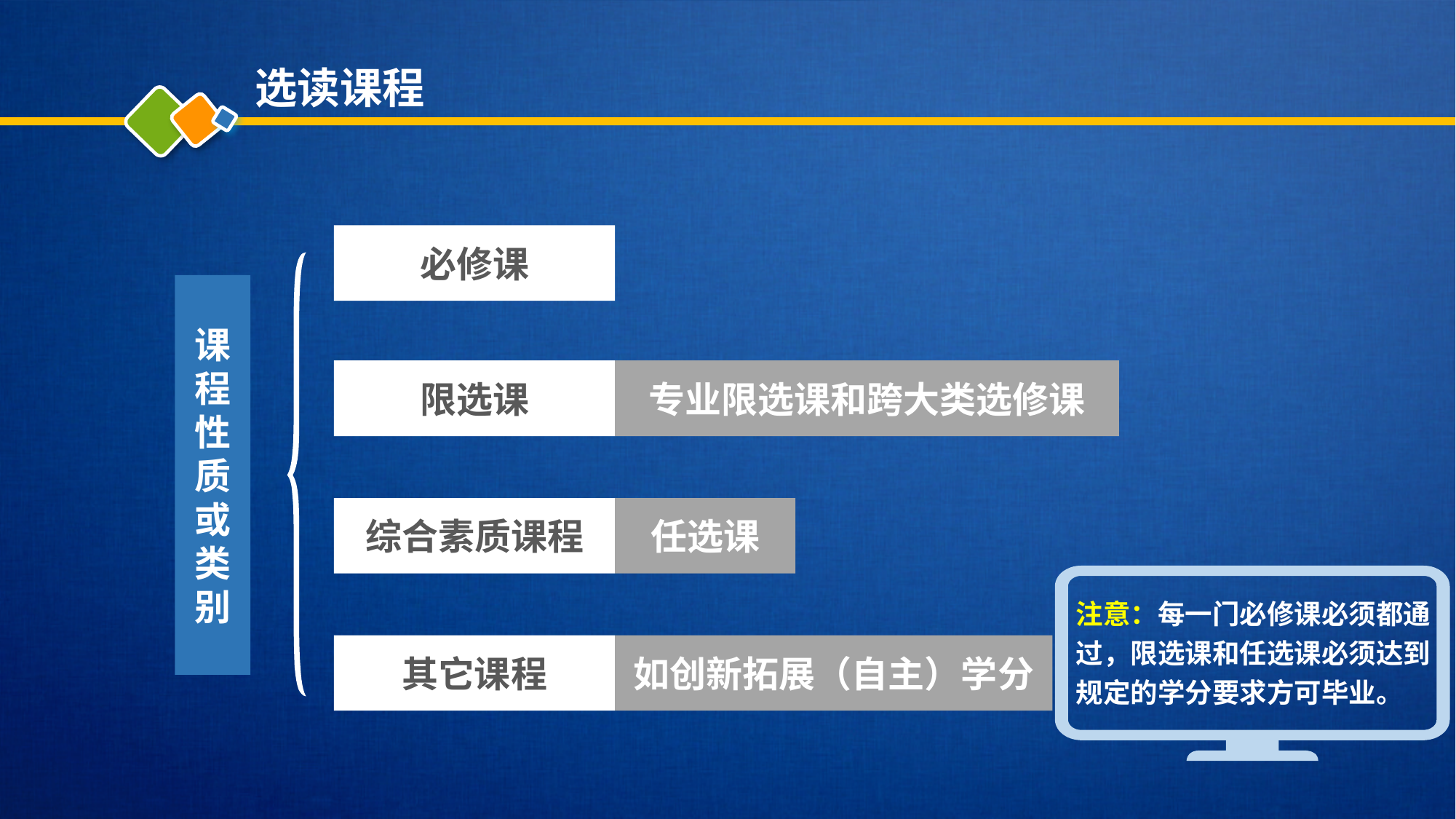

选读课程

必修课

课程性质或类别
限选课
专业限选课和跨大类选修课
综合素质课程
任选课

注意：每一门必修课必须都通过，限选课和任选课必须达到规定的学分要求方可毕业。
如创新拓展（自主）学分
其它课程